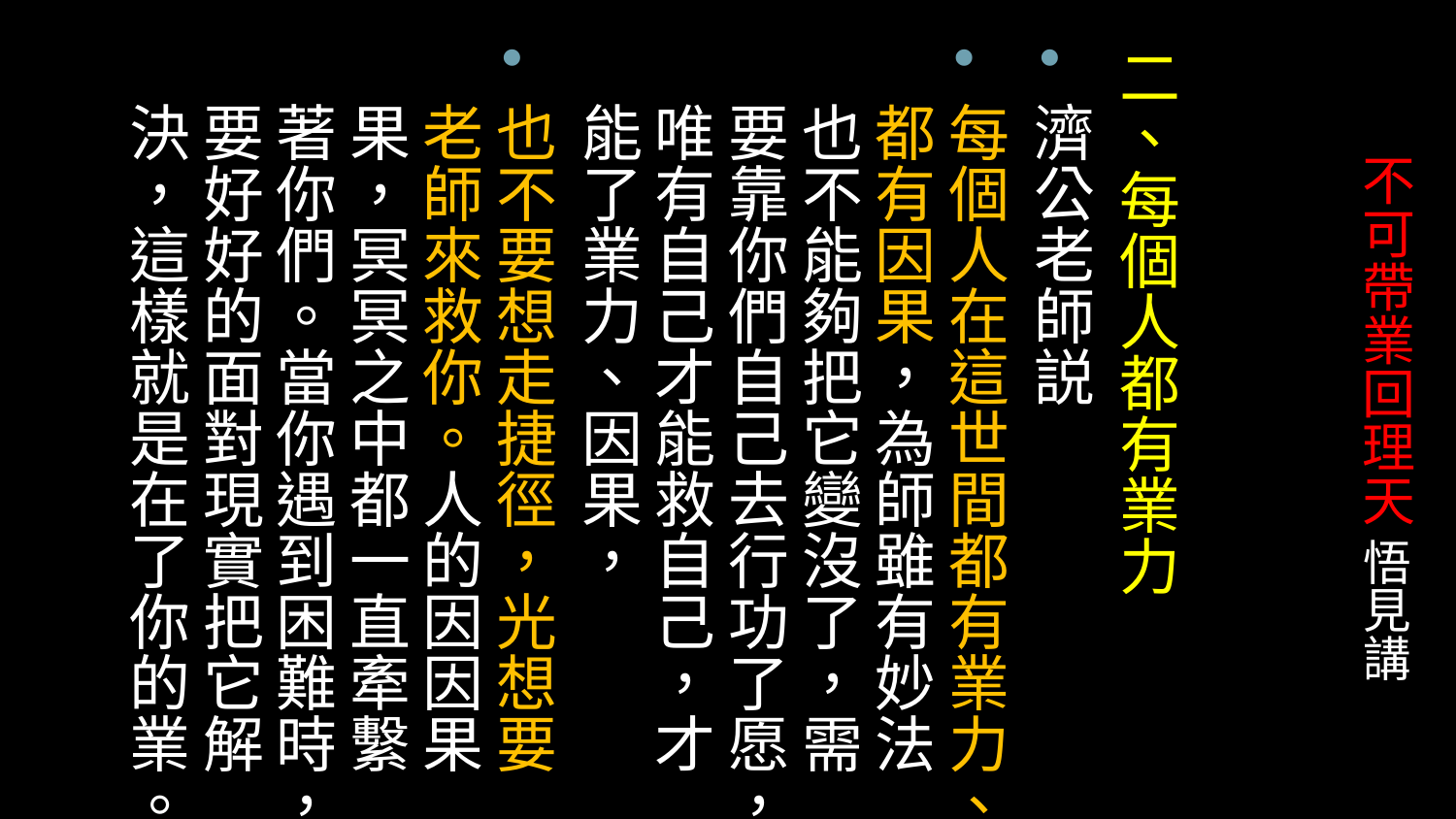

二、每個人都有業力
濟公老師説
每個人在這世間都有業力、都有因果，為師雖有妙法也不能夠把它變沒了，需要靠你們自己去行功了愿，唯有自己才能救自己，才能了業力、因果，
也不要想走捷徑，光想要老師來救你。人的因因果果，冥冥之中都一直牽繫著你們。當你遇到困難時，要好好的面對現實把它解決，這樣就是在了你的業。

# 不可帶業回理天 悟見講